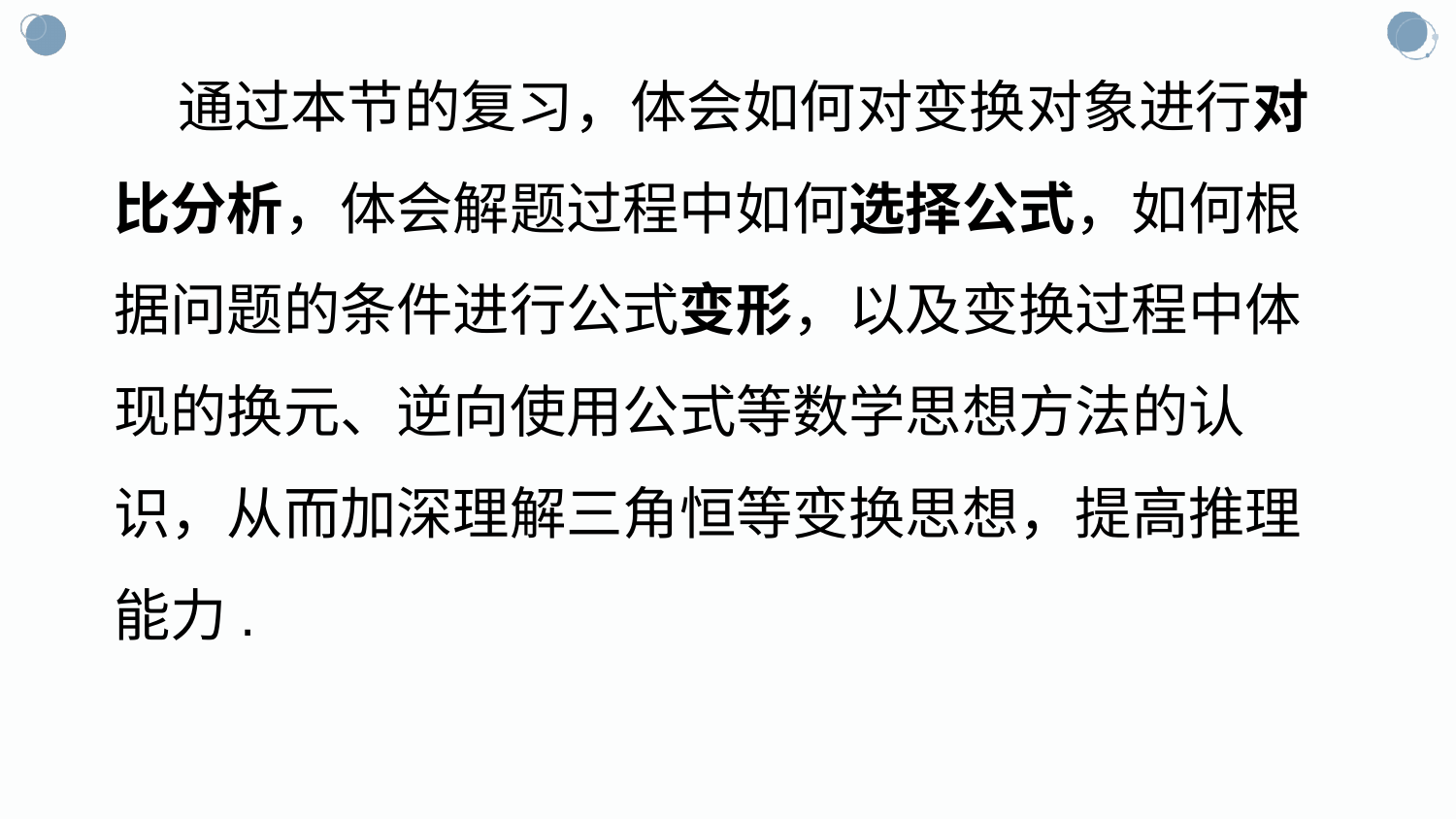

通过本节的复习，体会如何对变换对象进行对比分析，体会解题过程中如何选择公式，如何根据问题的条件进行公式变形，以及变换过程中体现的换元、逆向使用公式等数学思想方法的认识，从而加深理解三角恒等变换思想，提高推理能力.